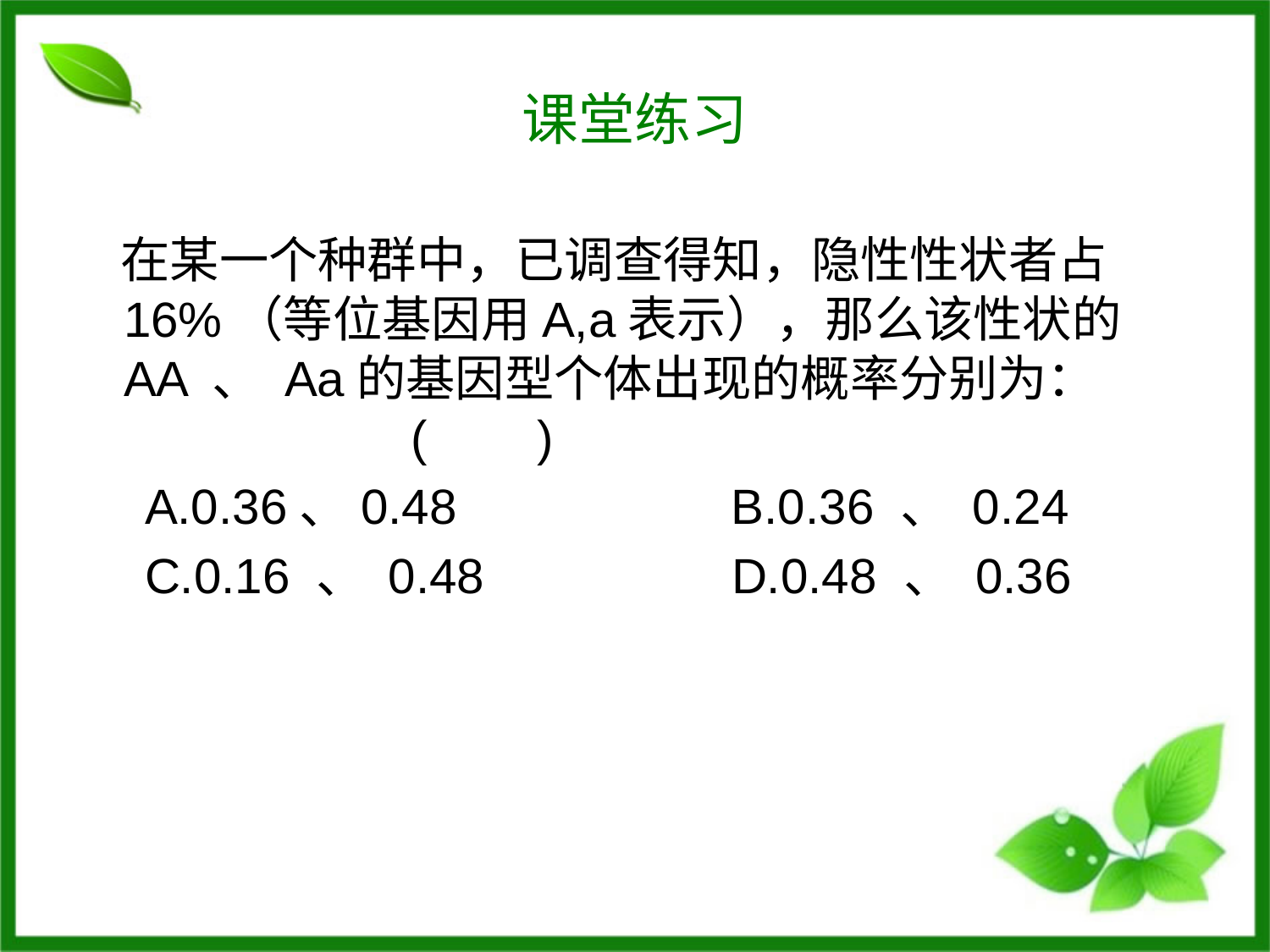

# 课堂练习
   在某一个种群中，已调查得知，隐性性状者占16%（等位基因用A,a表示），那么该性状的AA 、 Aa的基因型个体出现的概率分别为：                                  (        )
     A.0.36、0.48                    B.0.36 、 0.24
     C.0.16 、 0.48                  D.0.48 、 0.36